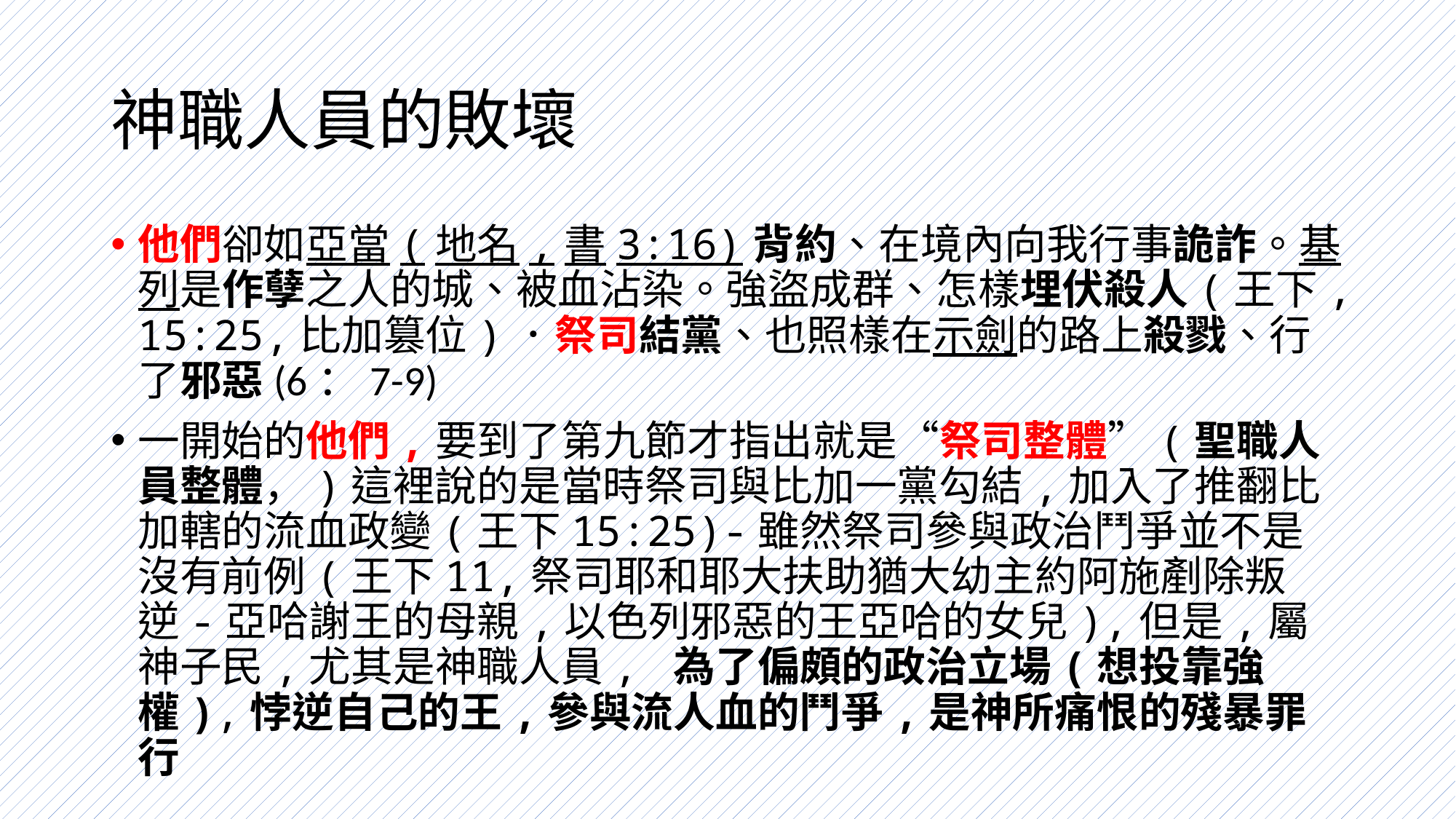

# 神職人員的敗壞
他們卻如亞當(地名,書3:16)背約、在境內向我行事詭詐。基列是作孽之人的城、被血沾染。強盜成群、怎樣埋伏殺人(王下,15:25,比加篡位)．祭司結黨、也照樣在示劍的路上殺戮、行了邪惡(6：7-9)
一開始的他們,要到了第九節才指出就是“祭司整體”(聖職人員整體，)這裡說的是當時祭司與比加一黨勾結,加入了推翻比加轄的流血政變(王下15:25)-雖然祭司參與政治鬥爭並不是沒有前例(王下11,祭司耶和耶大扶助猶大幼主約阿施剷除叛逆-亞哈謝王的母親,以色列邪惡的王亞哈的女兒),但是,屬神子民,尤其是神職人員, 為了偏頗的政治立場(想投靠強權),悖逆自己的王,參與流人血的鬥爭,是神所痛恨的殘暴罪行